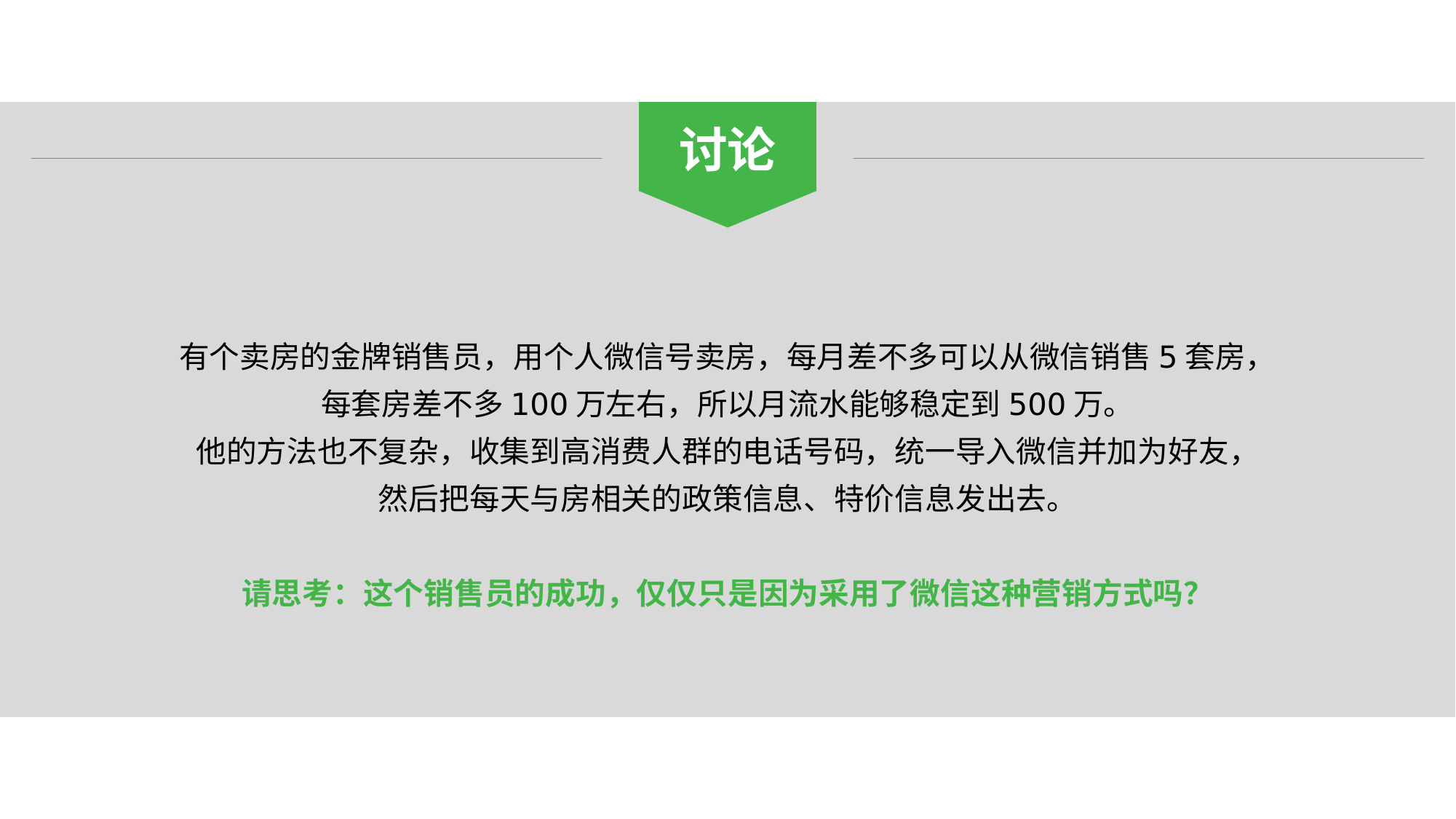

有个卖房的金牌销售员，用个人微信号卖房，每月差不多可以从微信销售5套房，
每套房差不多100万左右，所以月流水能够稳定到500万。
他的方法也不复杂，收集到高消费人群的电话号码，统一导入微信并加为好友，
然后把每天与房相关的政策信息、特价信息发出去。

请思考：这个销售员的成功，仅仅只是因为采用了微信这种营销方式吗？